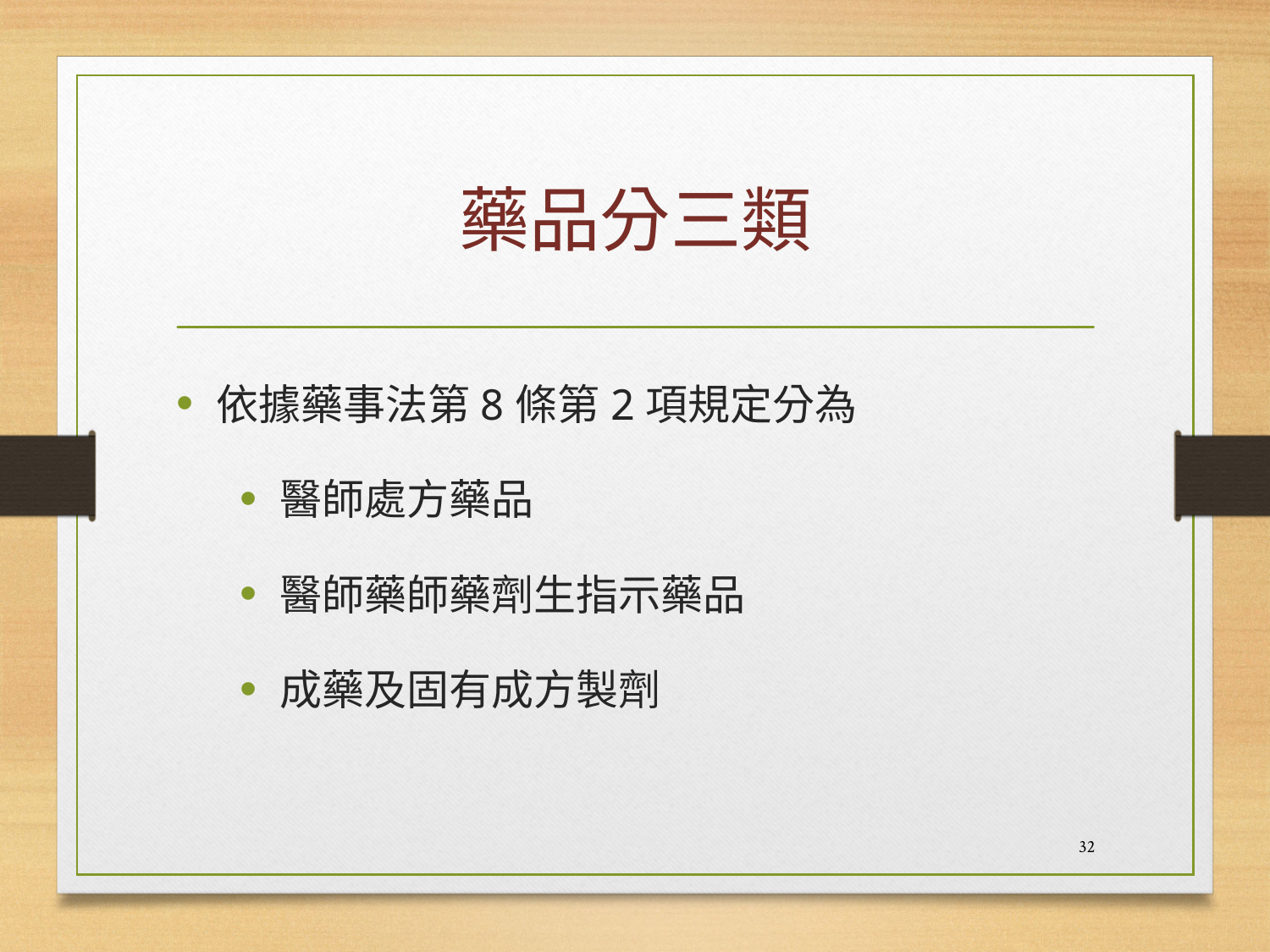

# 藥品分三類
依據藥事法第8條第2項規定分為
醫師處方藥品
醫師藥師藥劑生指示藥品
成藥及固有成方製劑

32